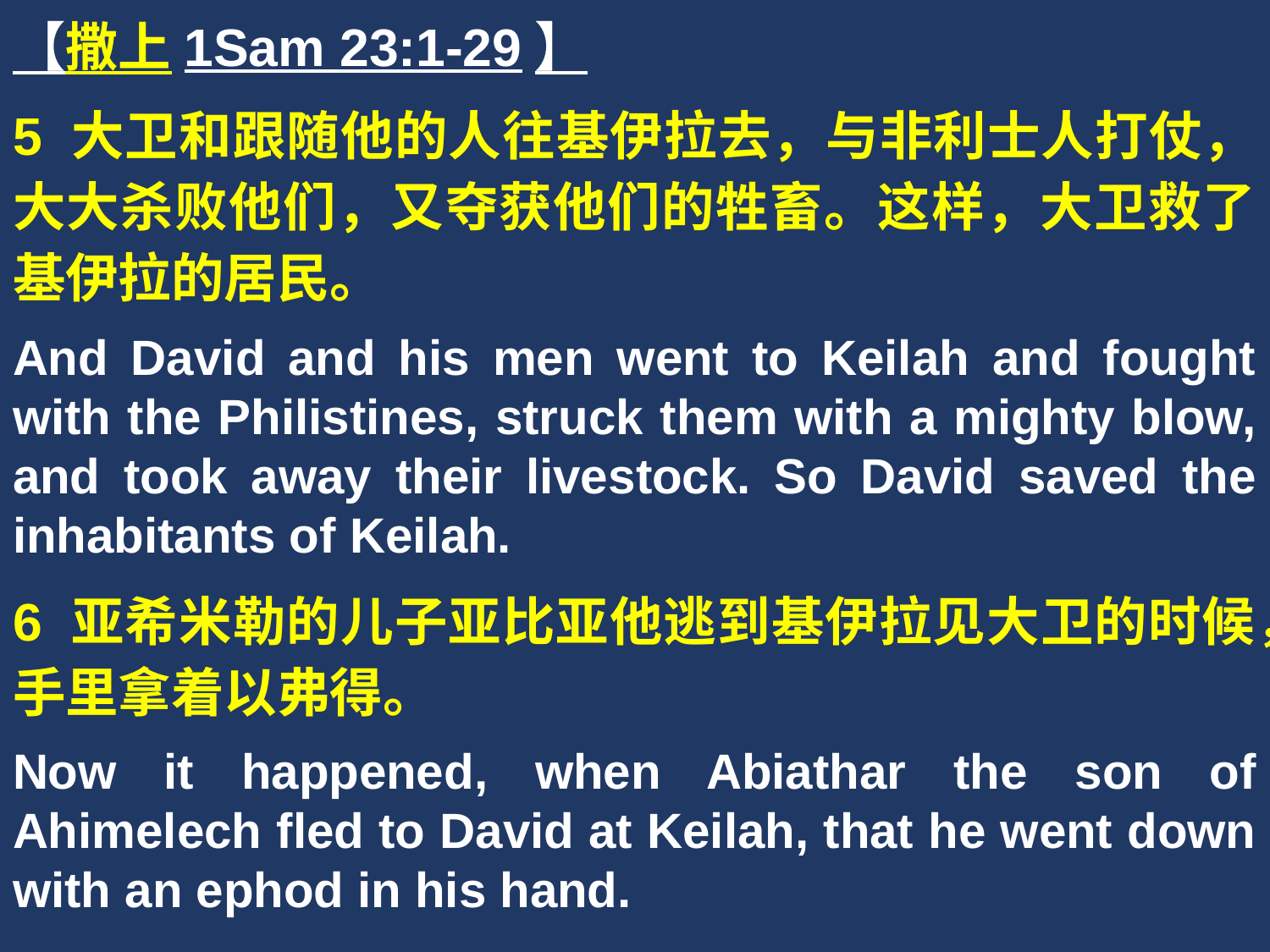

【撒上1Sam 23:1-29】
5 大卫和跟随他的人往基伊拉去，与非利士人打仗，大大杀败他们，又夺获他们的牲畜。这样，大卫救了基伊拉的居民。
And David and his men went to Keilah and fought with the Philistines, struck them with a mighty blow, and took away their livestock. So David saved the inhabitants of Keilah.
6 亚希米勒的儿子亚比亚他逃到基伊拉见大卫的时候，手里拿着以弗得。
Now it happened, when Abiathar the son of Ahimelech fled to David at Keilah, that he went down with an ephod in his hand.